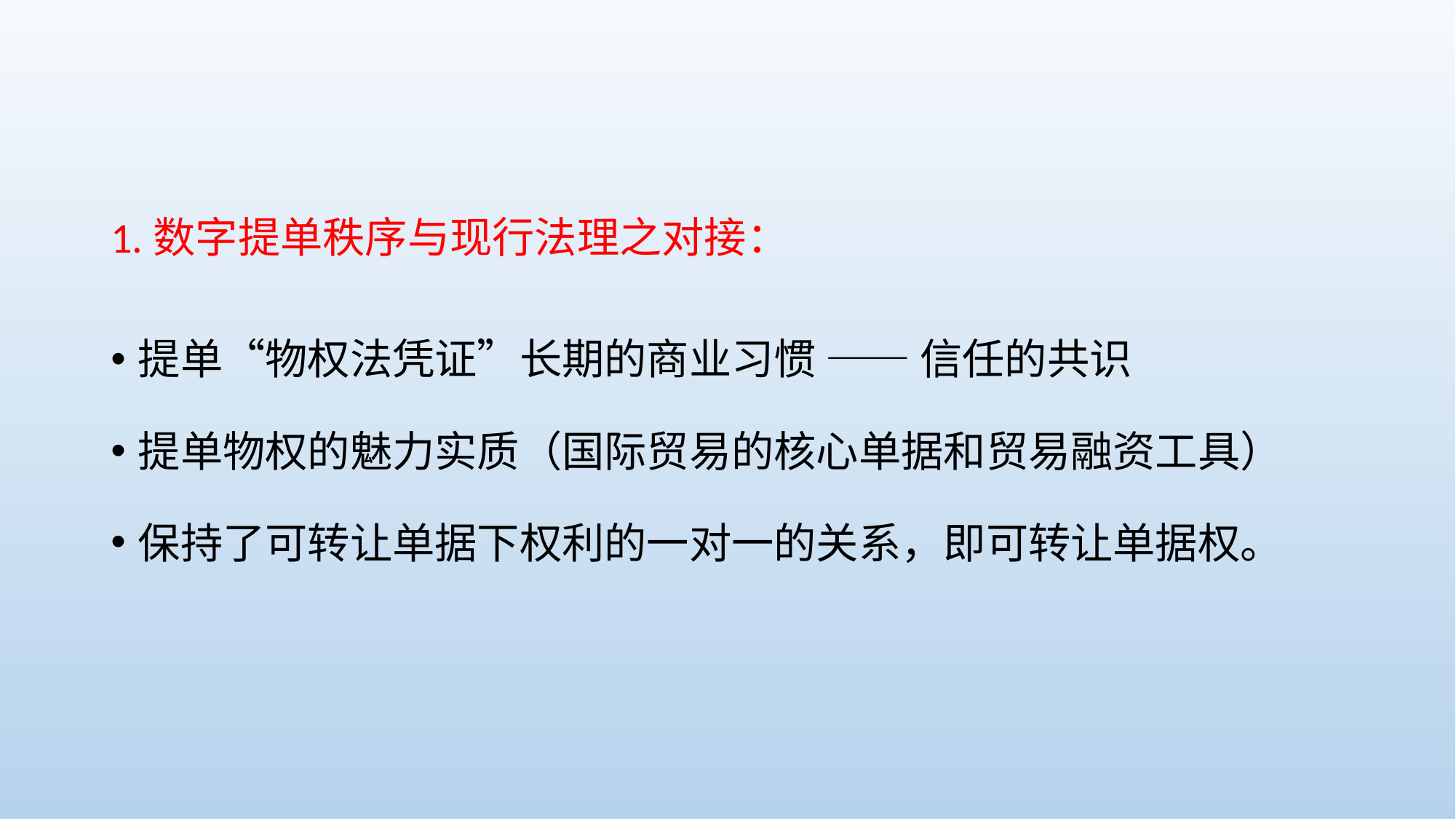

1.数字提单秩序与现行法理之对接：

提单“物权法凭证”长期的商业习惯 —— 信任的共识
提单物权的魅力实质（国际贸易的核心单据和贸易融资工具）
保持了可转让单据下权利的一对一的关系，即可转让单据权。